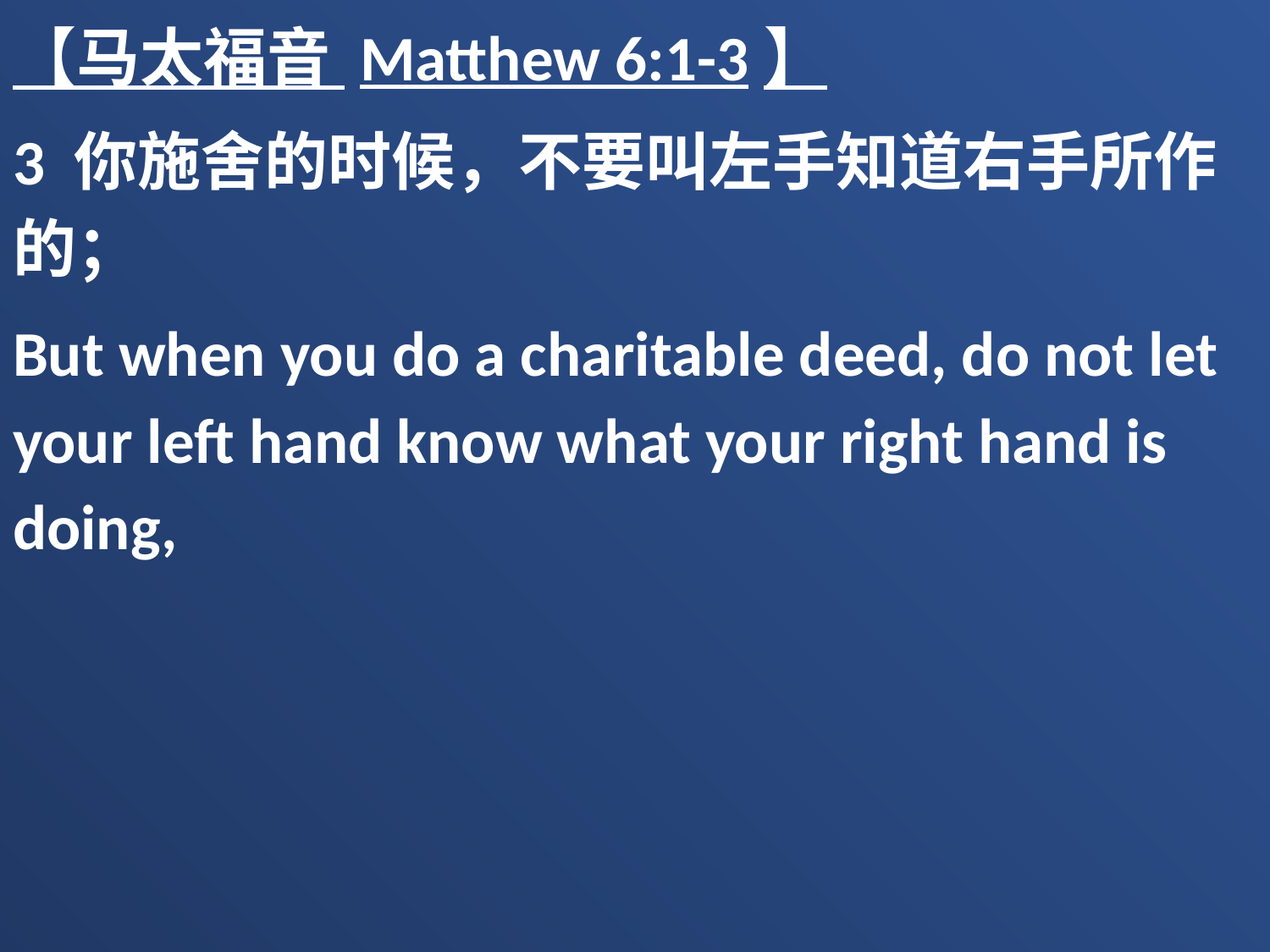

【马太福音 Matthew 6:1-3】
3 你施舍的时候，不要叫左手知道右手所作的；
But when you do a charitable deed, do not let your left hand know what your right hand is doing,